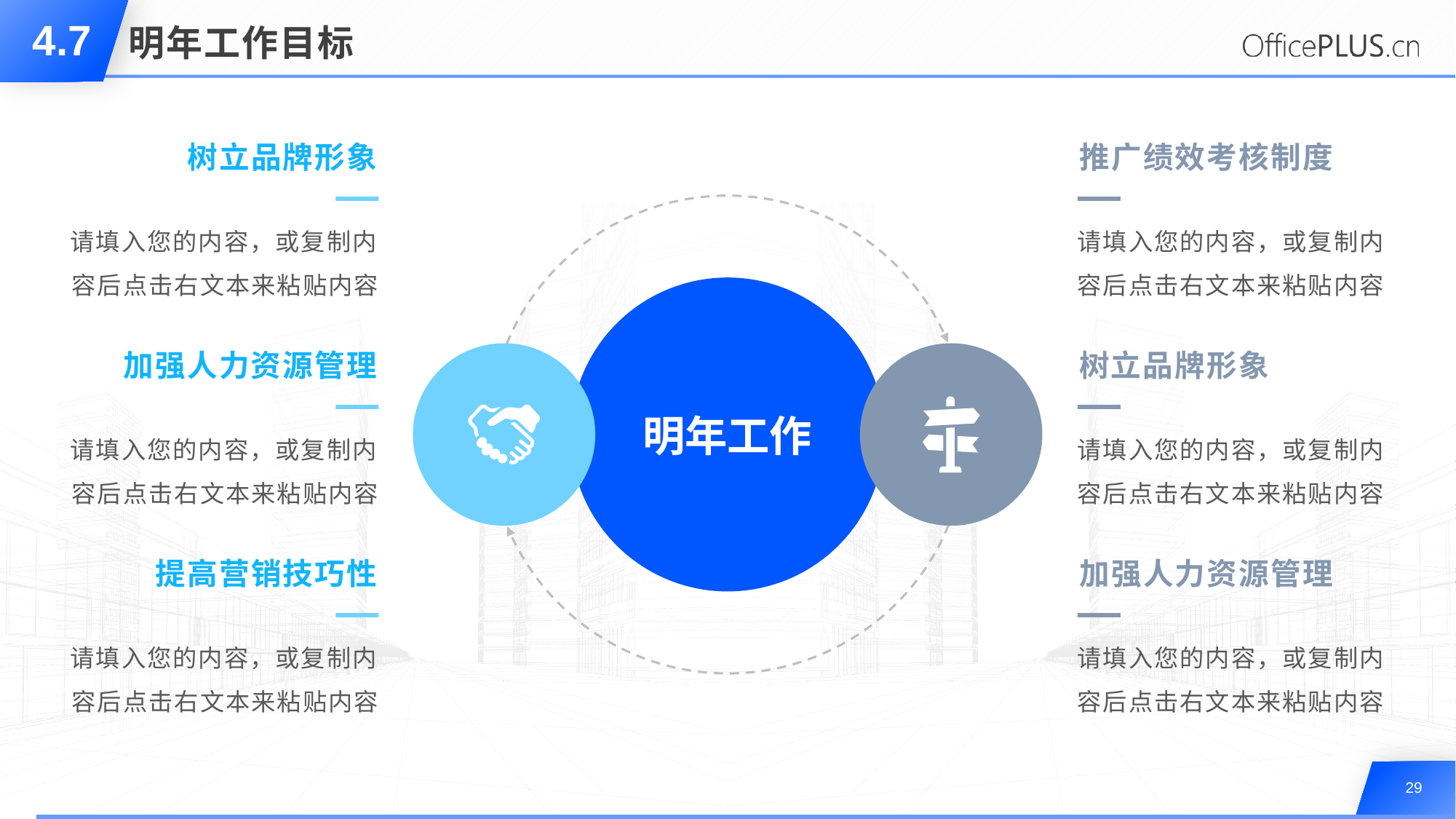

4.7
# 明年工作目标
树立品牌形象
推广绩效考核制度

请填入您的内容，或复制内容后点击右文本来粘贴内容
请填入您的内容，或复制内容后点击右文本来粘贴内容
明年工作
加强人力资源管理
树立品牌形象

请填入您的内容，或复制内容后点击右文本来粘贴内容
请填入您的内容，或复制内容后点击右文本来粘贴内容
提高营销技巧性
加强人力资源管理

请填入您的内容，或复制内容后点击右文本来粘贴内容
请填入您的内容，或复制内容后点击右文本来粘贴内容
29